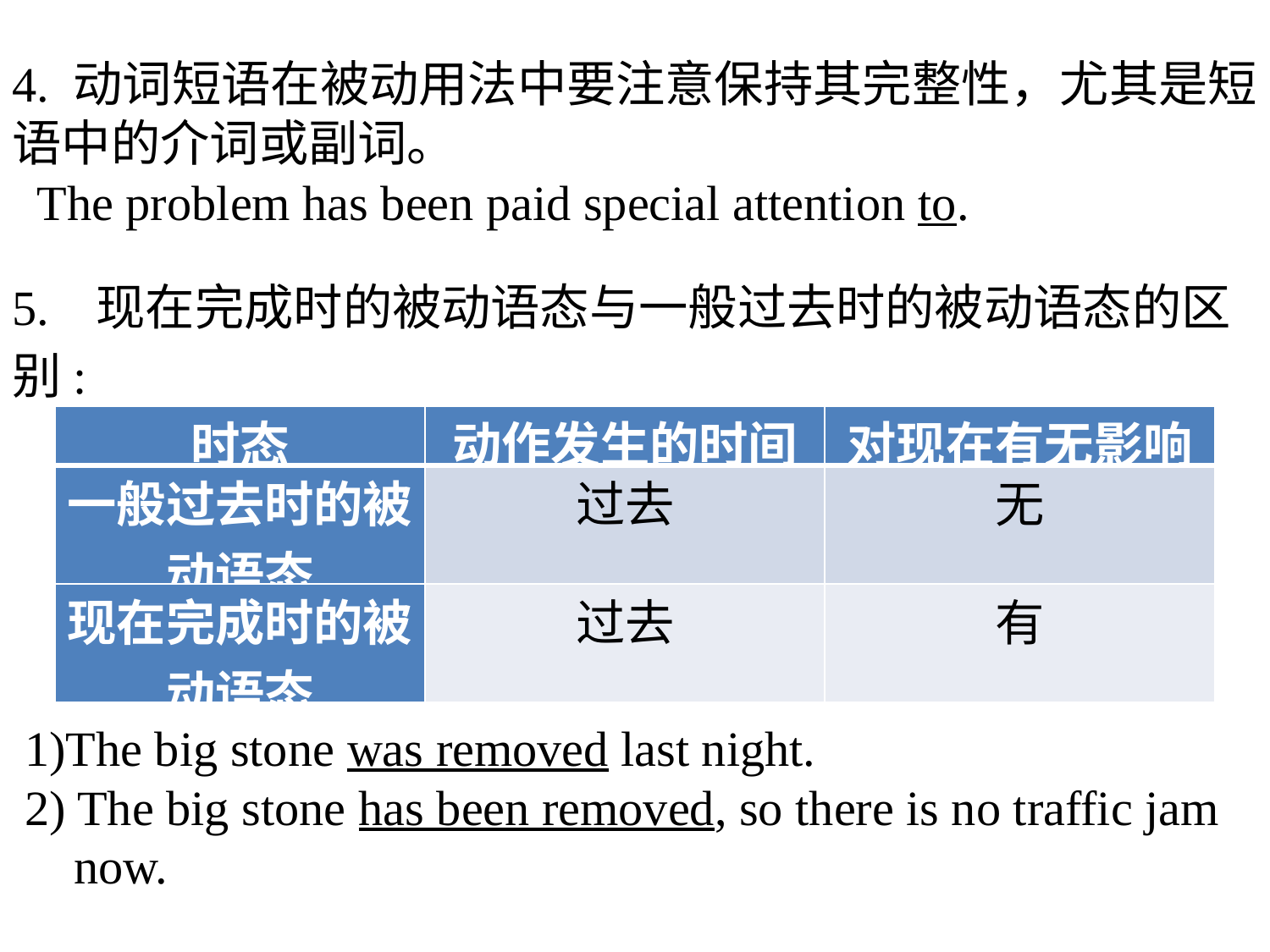

4. 动词短语在被动用法中要注意保持其完整性，尤其是短语中的介词或副词。
  The problem has been paid special attention to.
5. 现在完成时的被动语态与一般过去时的被动语态的区别:

 1)The big stone was removed last night.
 2) The big stone has been removed, so there is no traffic jam
     now.

| 时态 | 动作发生的时间 | 对现在有无影响 |
| --- | --- | --- |
| 一般过去时的被动语态 | 过去 | 无 |
| 现在完成时的被动语态 | 过去 | 有 |